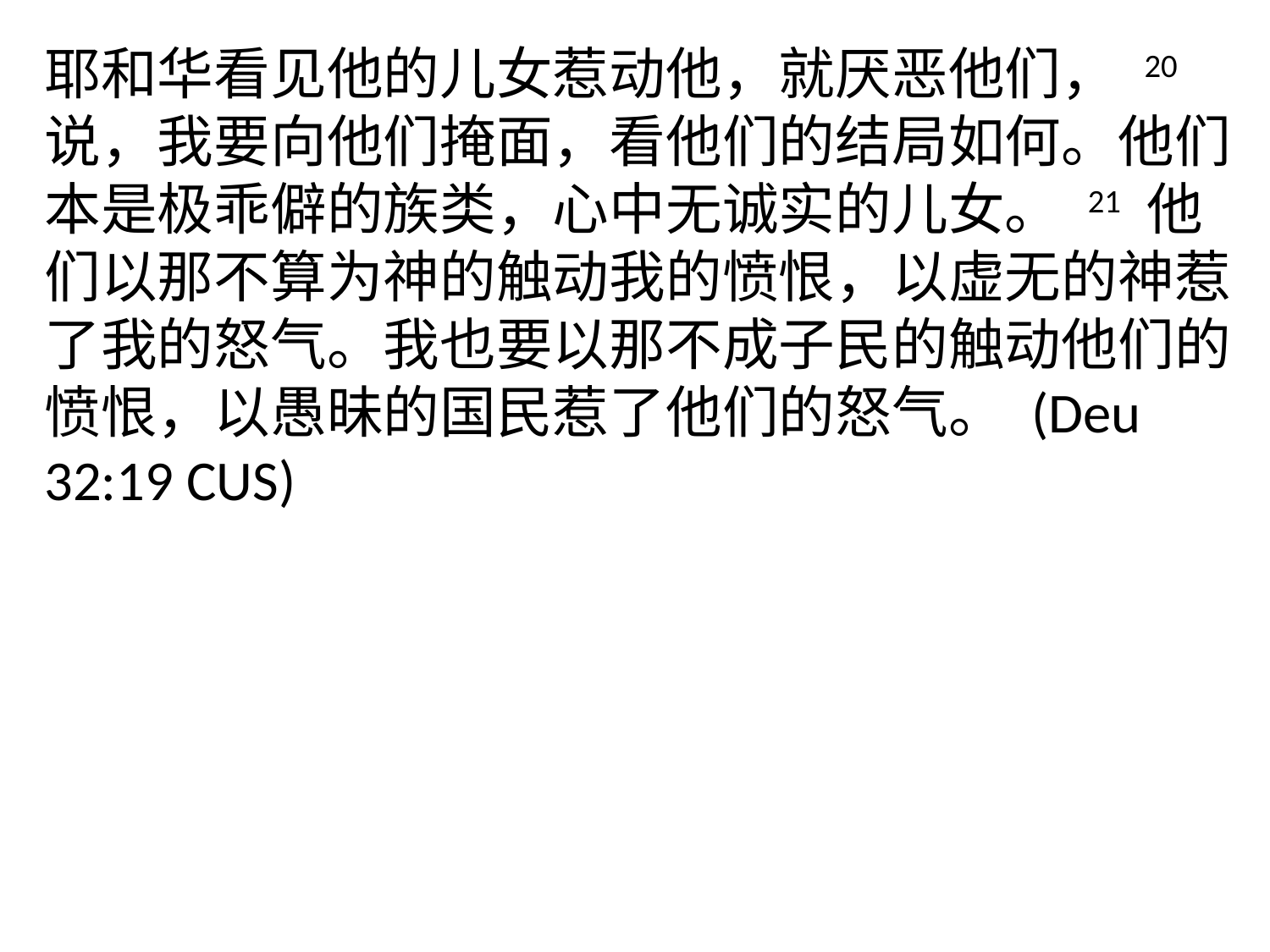

耶和华看见他的儿女惹动他，就厌恶他们， 20 说，我要向他们掩面，看他们的结局如何。他们本是极乖僻的族类，心中无诚实的儿女。 21 他们以那不算为神的触动我的愤恨，以虚无的神惹了我的怒气。我也要以那不成子民的触动他们的愤恨，以愚昧的国民惹了他们的怒气。 (Deu 32:19 CUS)